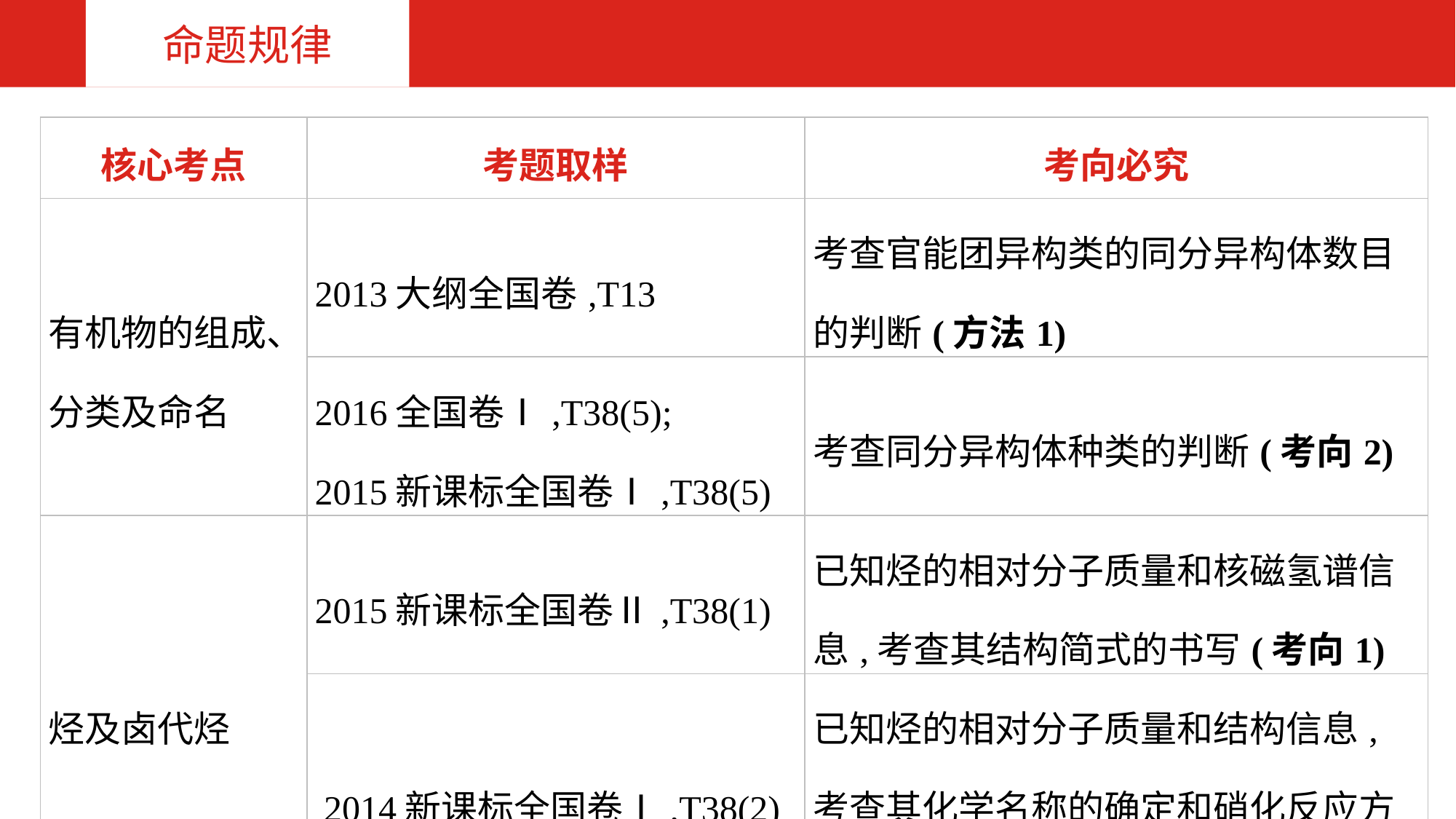

命题规律
| 核心考点 | 考题取样 | 考向必究 |
| --- | --- | --- |
| 有机物的组成、分类及命名 | 2013大纲全国卷,T13 | 考查官能团异构类的同分异构体数目的判断(方法1) |
|  | 2016全国卷Ⅰ,T38(5); 2015新课标全国卷Ⅰ,T38(5) | 考查同分异构体种类的判断(考向2) |
| 烃及卤代烃 | 2015新课标全国卷Ⅱ,T38(1) | 已知烃的相对分子质量和核磁氢谱信息,考查其结构简式的书写(考向1) |
|  | 2014新课标全国卷Ⅰ,T38(2) | 已知烃的相对分子质量和结构信息,考查其化学名称的确定和硝化反应方程式的书写(考向1、3) |